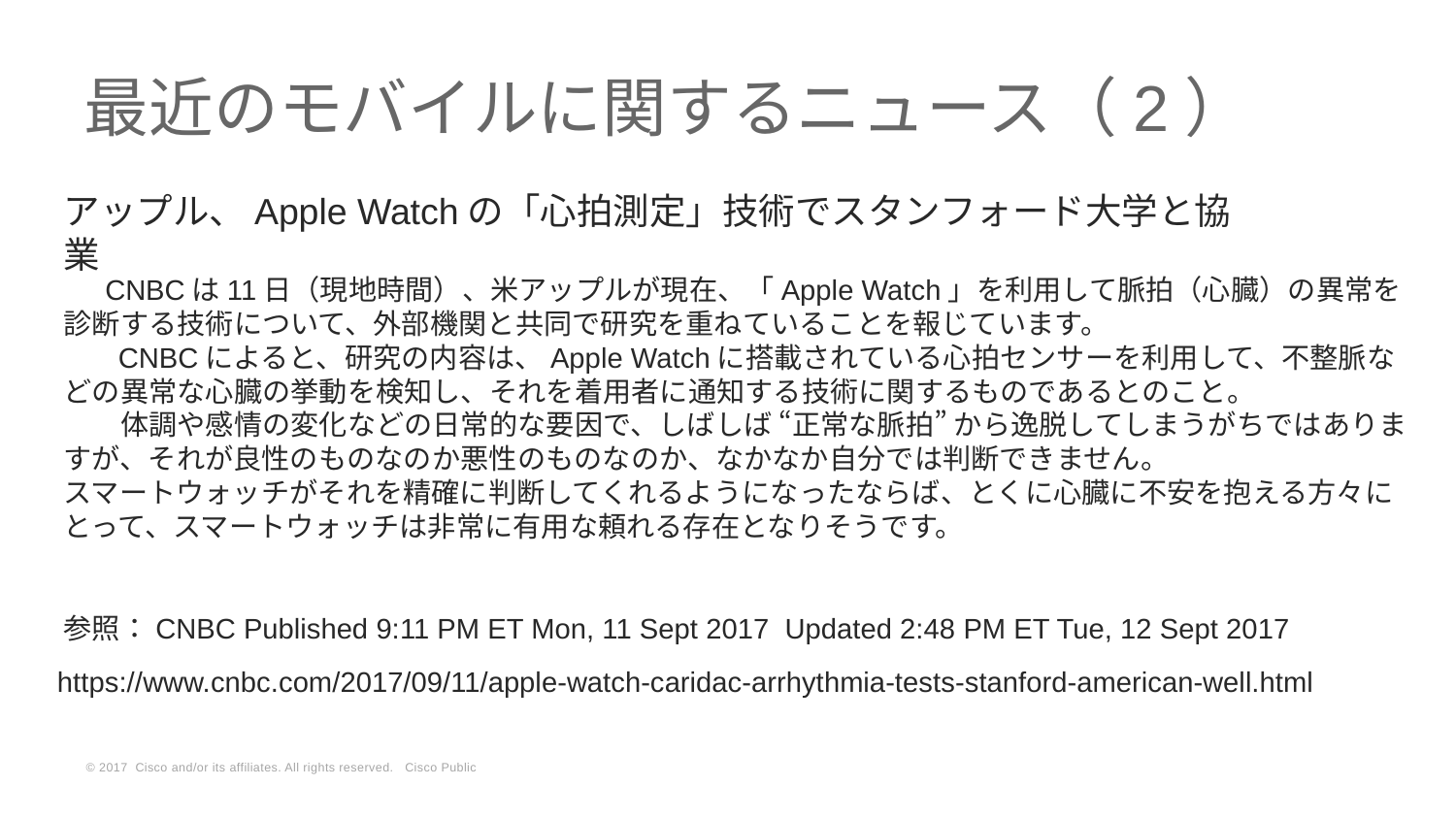

# 最近のモバイルに関するニュース（2）
アップル、Apple Watchの「心拍測定」技術でスタンフォード大学と協業
　 CNBCは11日（現地時間）、米アップルが現在、「Apple Watch」を利用して脈拍（心臓）の異常を診断する技術について、外部機関と共同で研究を重ねていることを報じています。
 　 CNBCによると、研究の内容は、Apple Watchに搭載されている心拍センサーを利用して、不整脈などの異常な心臓の挙動を検知し、それを着用者に通知する技術に関するものであるとのこと。
　　体調や感情の変化などの日常的な要因で、しばしば “正常な脈拍” から逸脱してしまうがちではありますが、それが良性のものなのか悪性のものなのか、なかなか自分では判断できません。
スマートウォッチがそれを精確に判断してくれるようになったならば、とくに心臓に不安を抱える方々にとって、スマートウォッチは非常に有用な頼れる存在となりそうです。

参照：CNBC Published 9:11 PM ET Mon, 11 Sept 2017  Updated 2:48 PM ET Tue, 12 Sept 2017
https://www.cnbc.com/2017/09/11/apple-watch-caridac-arrhythmia-tests-stanford-american-well.html